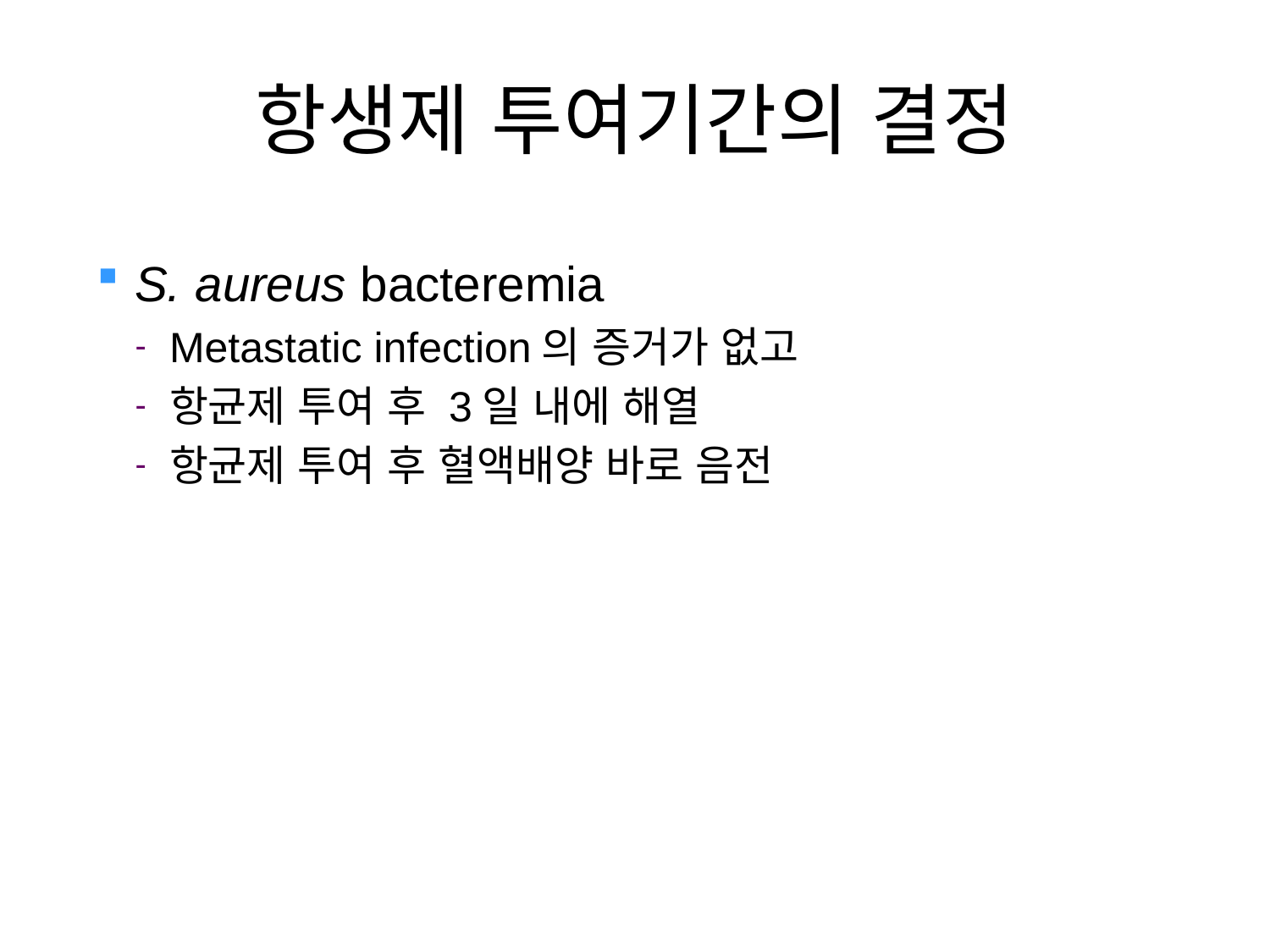

항생제 투여기간의 결정
S. aureus bacteremia
Metastatic infection의 증거가 없고
항균제 투여 후 3일 내에 해열
항균제 투여 후 혈액배양 바로 음전